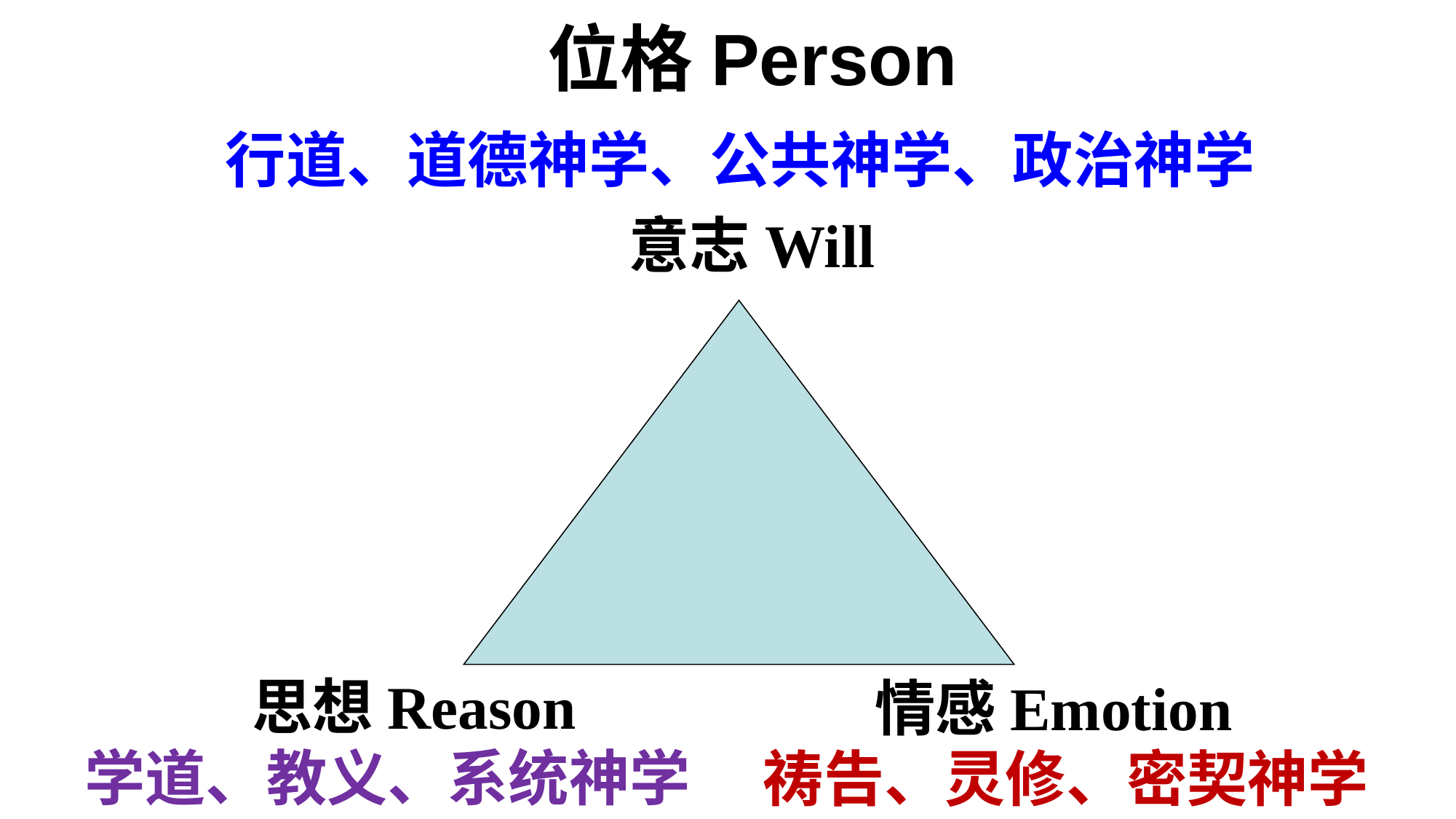

位格Person
行道、道德神学、公共神学、政治神学
意志Will

情感Emotion
思想Reason
学道、教义、系统神学
祷告、灵修、密契神学